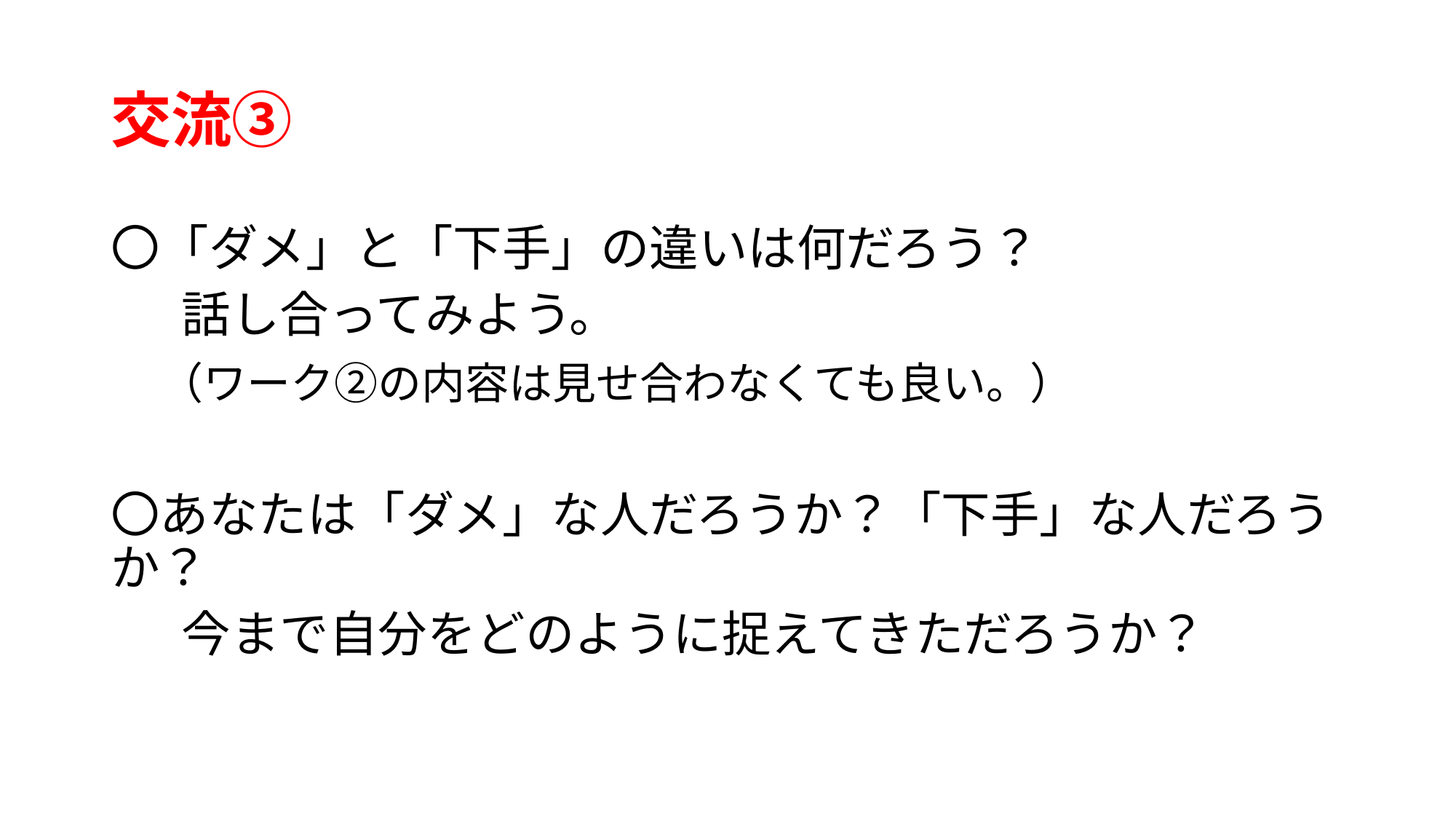

# 交流③
〇「ダメ」と「下手」の違いは何だろう？
　  話し合ってみよう。
　（ワーク②の内容は見せ合わなくても良い。）

〇あなたは「ダメ」な人だろうか？「下手」な人だろうか？
　  今まで自分をどのように捉えてきただろうか？